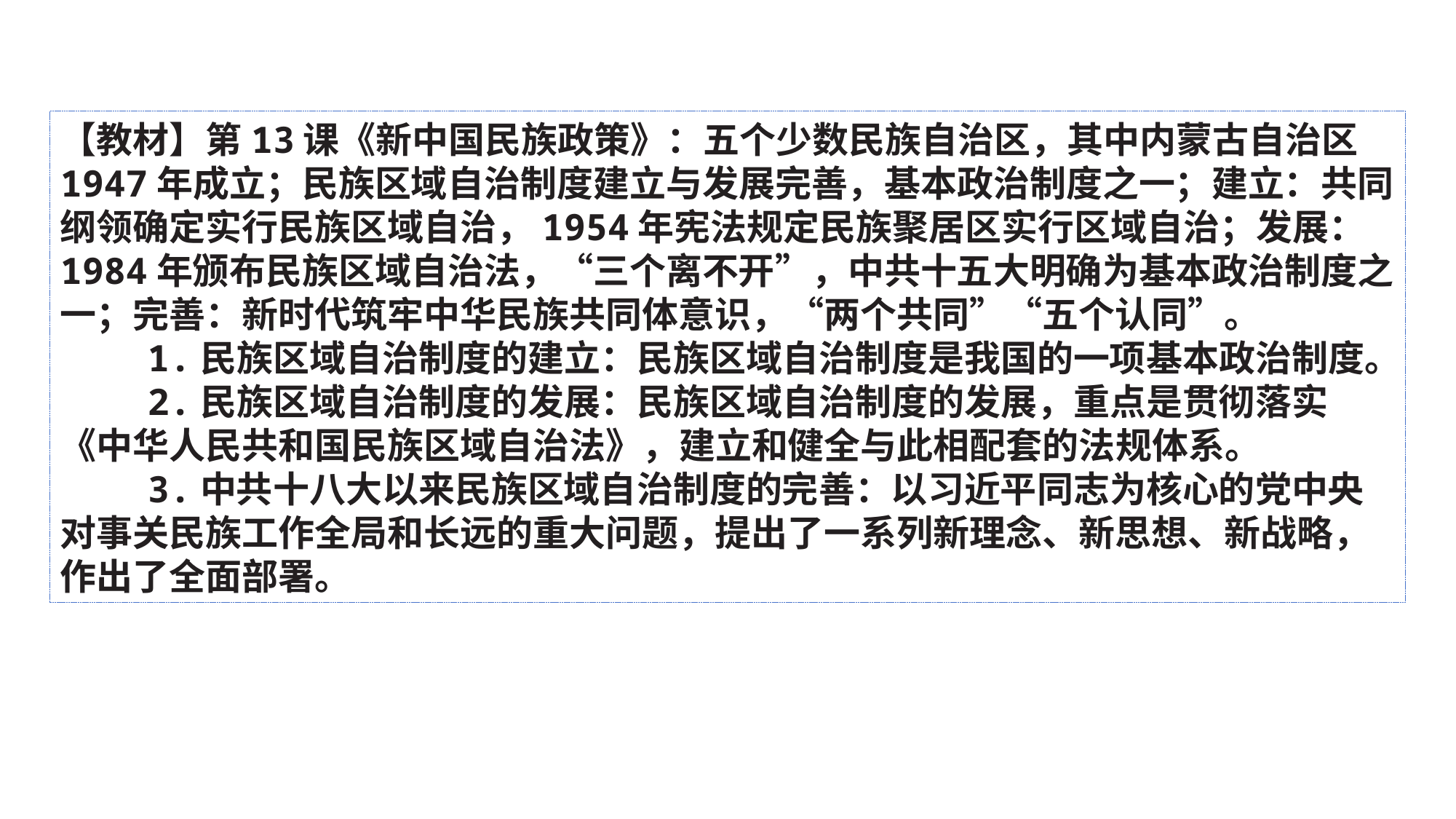

【教材】第13课《新中国民族政策》：五个少数民族自治区，其中内蒙古自治区1947年成立；民族区域自治制度建立与发展完善，基本政治制度之一；建立：共同纲领确定实行民族区域自治，1954年宪法规定民族聚居区实行区域自治；发展：1984年颁布民族区域自治法，“三个离不开”，中共十五大明确为基本政治制度之一；完善：新时代筑牢中华民族共同体意识，“两个共同”“五个认同”。
    1.民族区域自治制度的建立：民族区域自治制度是我国的一项基本政治制度。
    2.民族区域自治制度的发展：民族区域自治制度的发展，重点是贯彻落实《中华人民共和国民族区域自治法》，建立和健全与此相配套的法规体系。
    3.中共十八大以来民族区域自治制度的完善：以习近平同志为核心的党中央对事关民族工作全局和长远的重大问题，提出了一系列新理念、新思想、新战略，作出了全面部署。